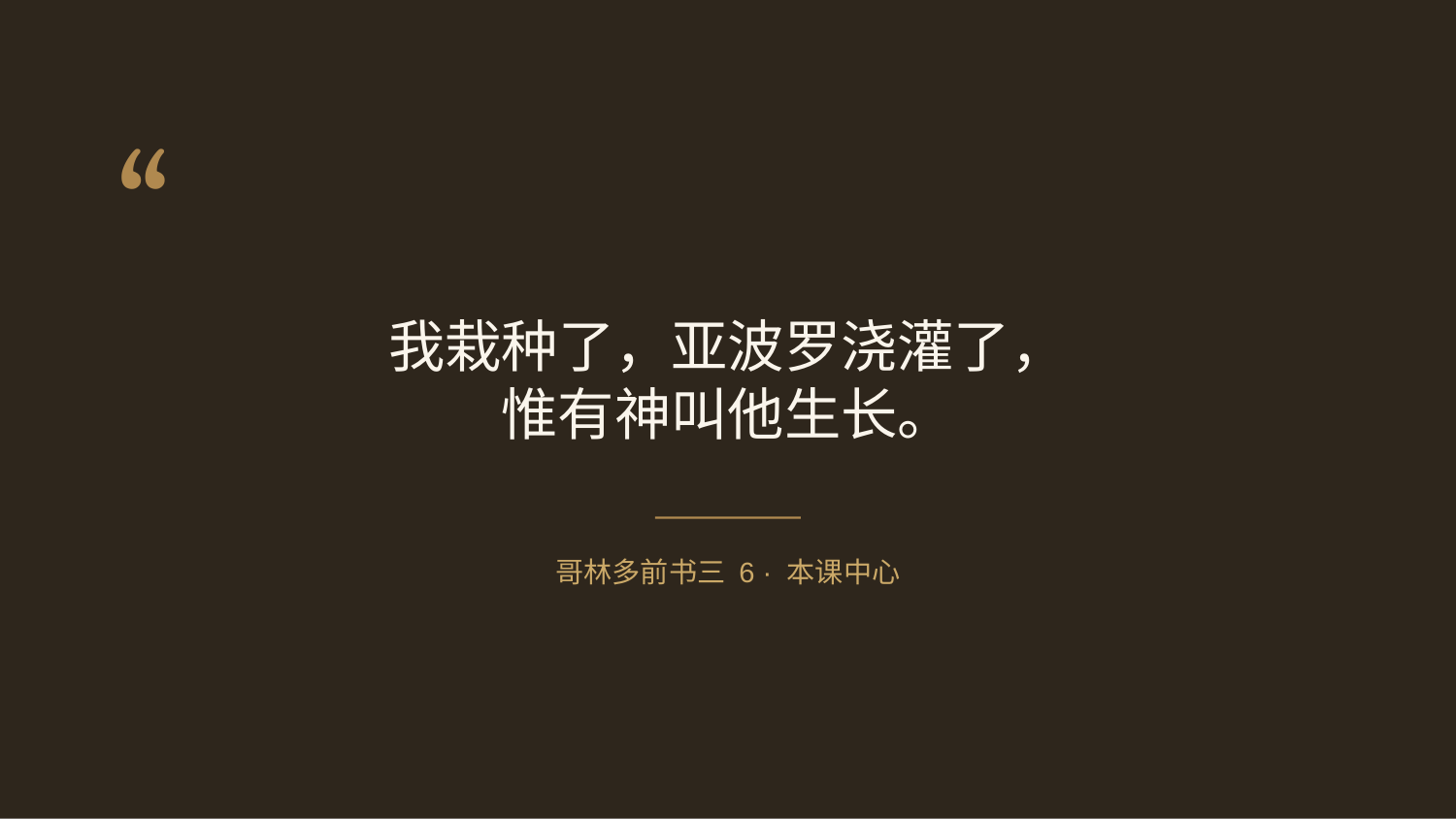

“
我栽种了，亚波罗浇灌了，
惟有神叫他生长。

哥林多前书三 6 · 本课中心